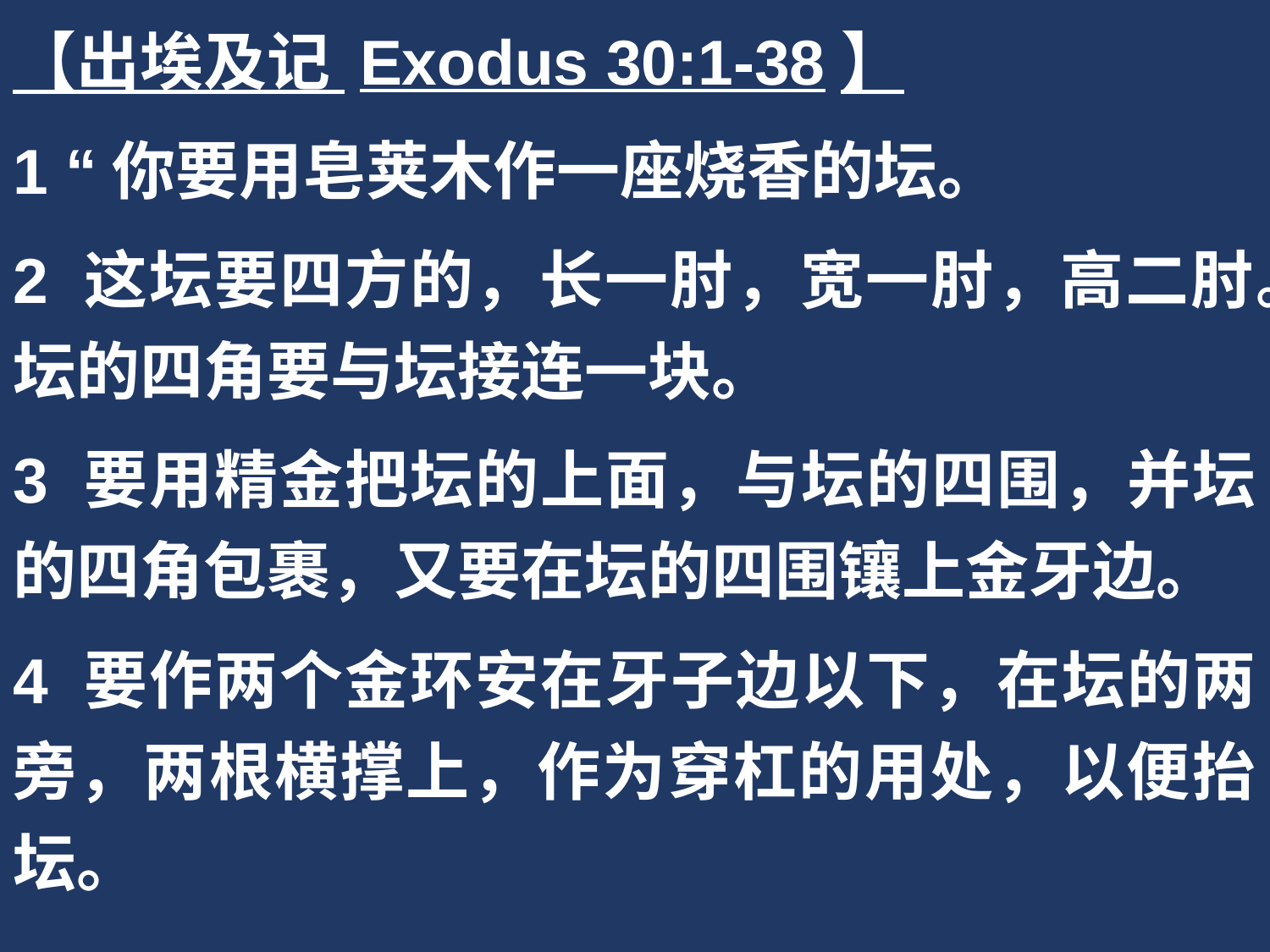

【出埃及记 Exodus 30:1-38】
1 “你要用皂荚木作一座烧香的坛。
2 这坛要四方的，长一肘，宽一肘，高二肘。坛的四角要与坛接连一块。
3 要用精金把坛的上面，与坛的四围，并坛的四角包裹，又要在坛的四围镶上金牙边。
4 要作两个金环安在牙子边以下，在坛的两旁，两根横撑上，作为穿杠的用处，以便抬坛。